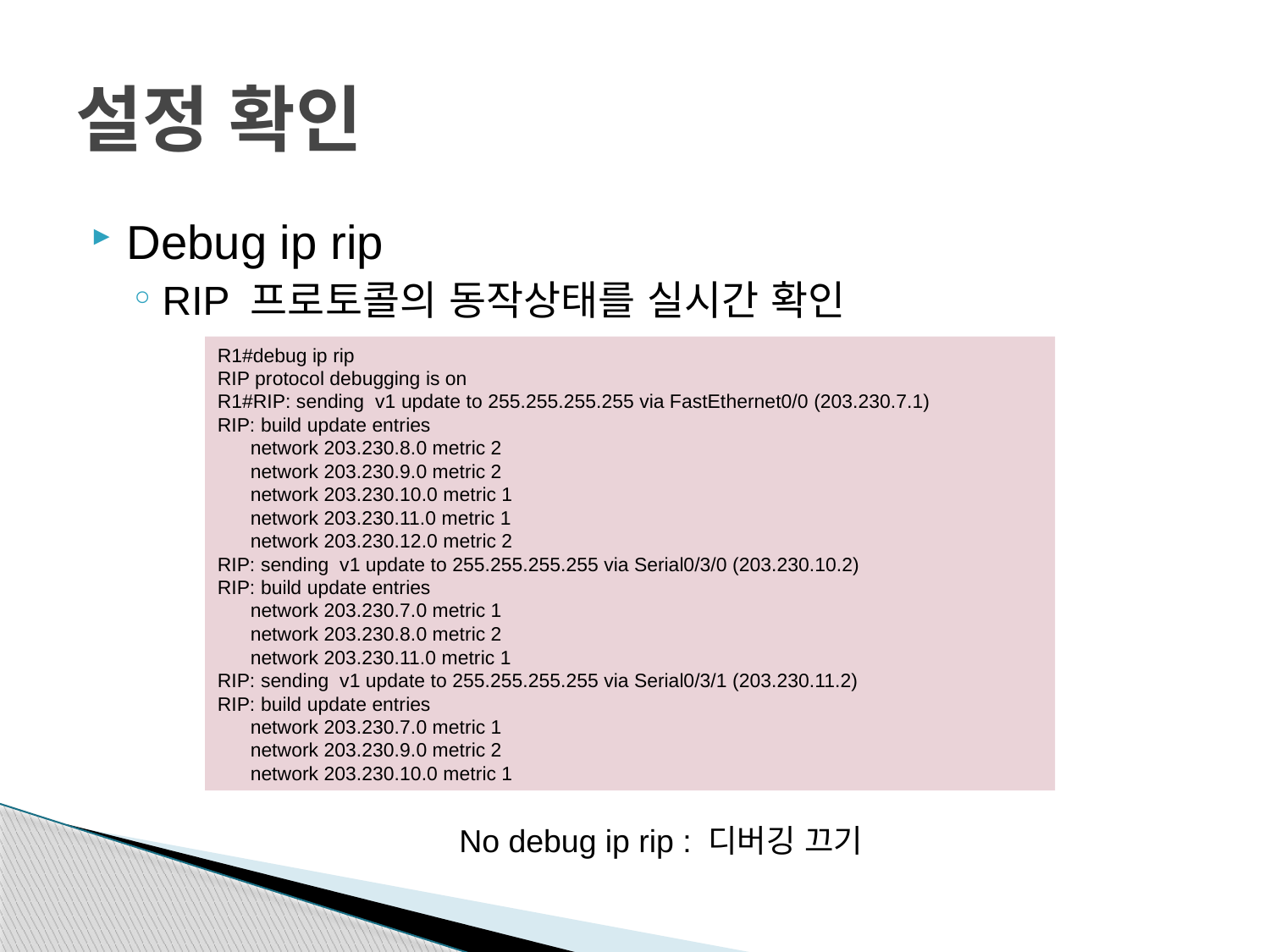

# 설정 확인
Debug ip rip
RIP 프로토콜의 동작상태를 실시간 확인

R1#debug ip rip
RIP protocol debugging is on
R1#RIP: sending  v1 update to 255.255.255.255 via FastEthernet0/0 (203.230.7.1)
RIP: build update entries
      network 203.230.8.0 metric 2
      network 203.230.9.0 metric 2
      network 203.230.10.0 metric 1
      network 203.230.11.0 metric 1
      network 203.230.12.0 metric 2
RIP: sending  v1 update to 255.255.255.255 via Serial0/3/0 (203.230.10.2)
RIP: build update entries
      network 203.230.7.0 metric 1
      network 203.230.8.0 metric 2
      network 203.230.11.0 metric 1
RIP: sending  v1 update to 255.255.255.255 via Serial0/3/1 (203.230.11.2)
RIP: build update entries
      network 203.230.7.0 metric 1
      network 203.230.9.0 metric 2
      network 203.230.10.0 metric 1
No debug ip rip : 디버깅 끄기